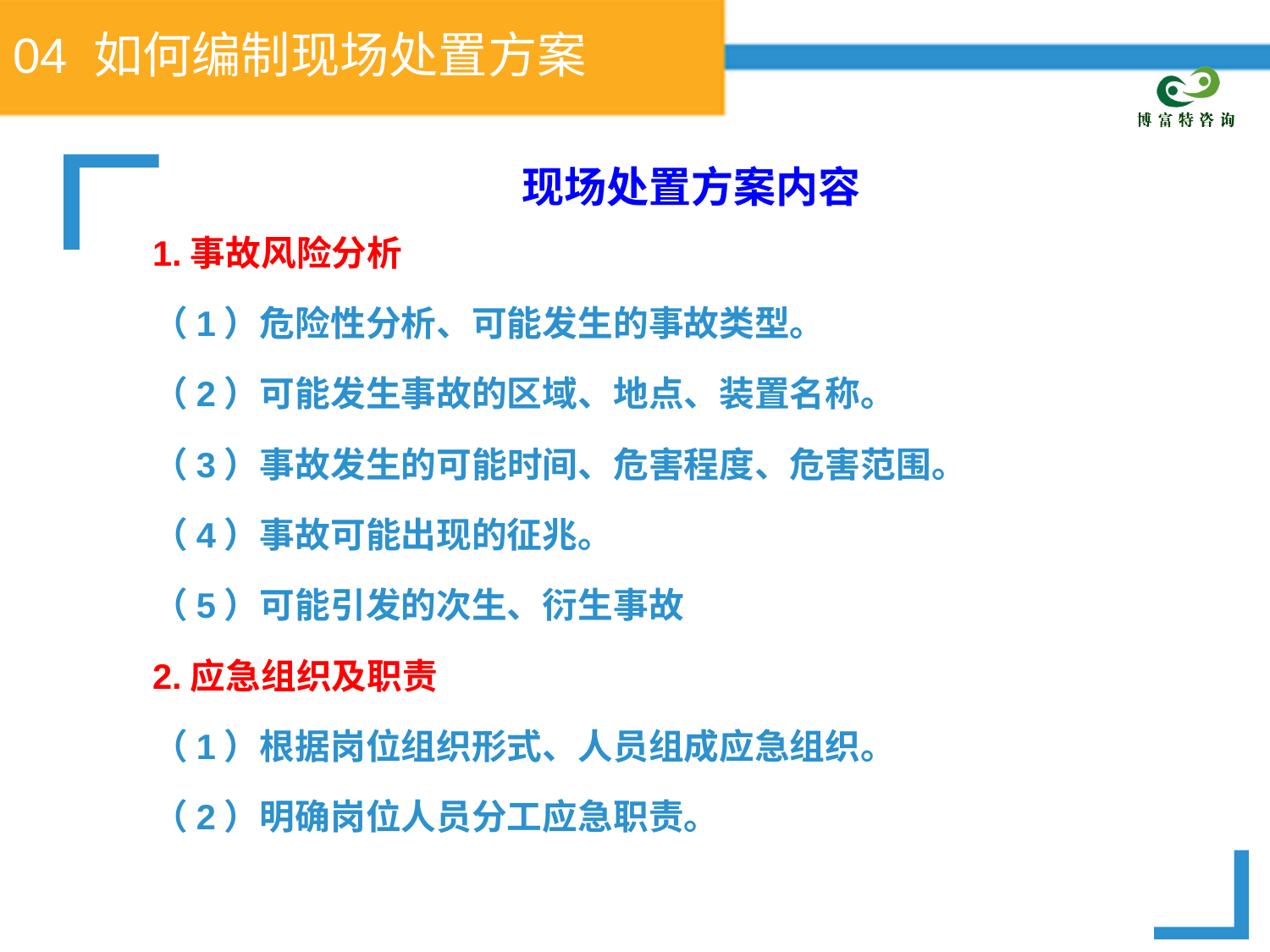

# 04 如何编制现场处置方案

现场处置方案内容
1.事故风险分析
（1）危险性分析、可能发生的事故类型。
（2）可能发生事故的区域、地点、装置名称。
（3）事故发生的可能时间、危害程度、危害范围。
（4）事故可能出现的征兆。
（5）可能引发的次生、衍生事故
2.应急组织及职责
（1）根据岗位组织形式、人员组成应急组织。
（2）明确岗位人员分工应急职责。